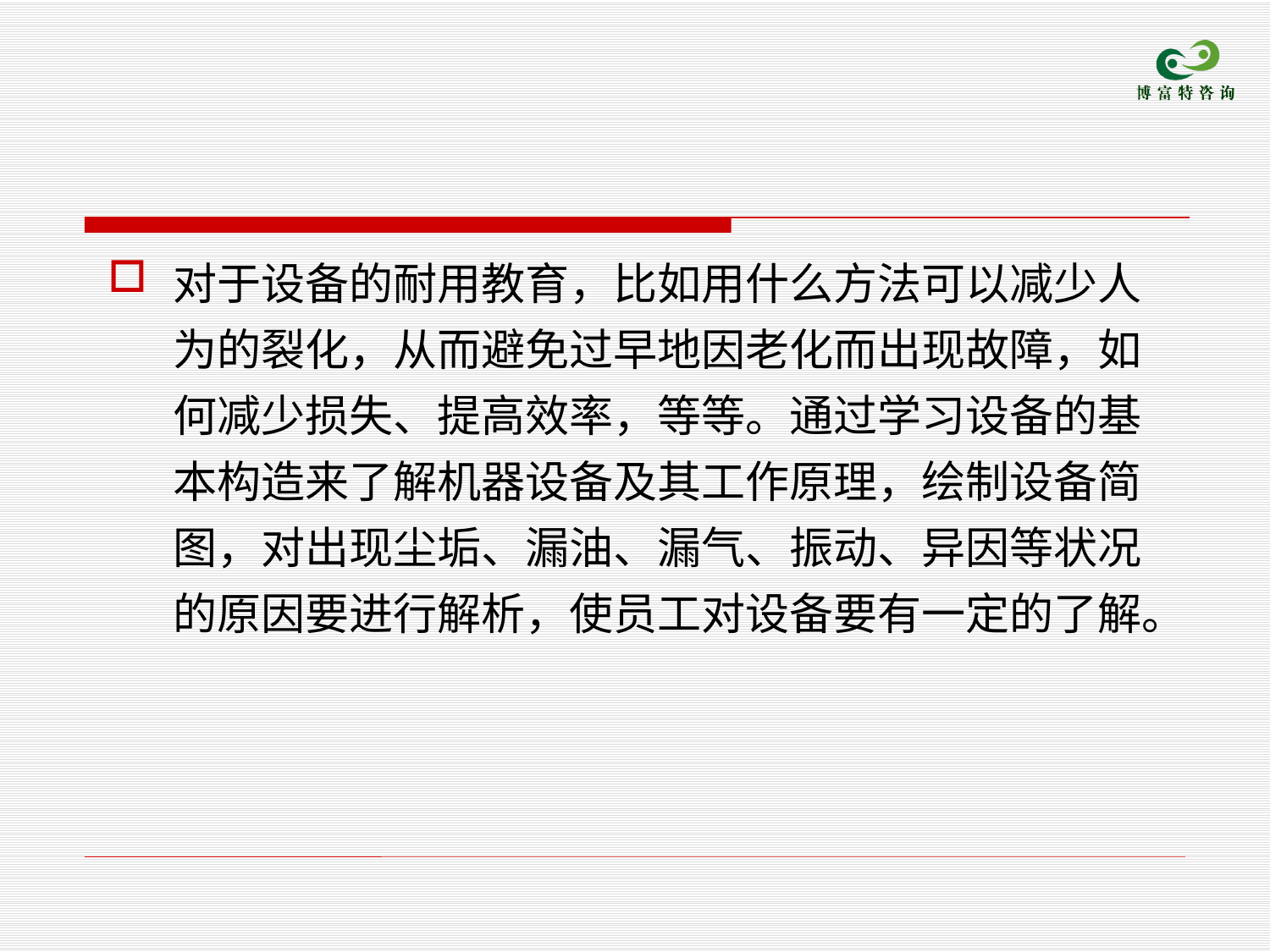

对于设备的耐用教育，比如用什么方法可以减少人为的裂化，从而避免过早地因老化而出现故障，如何减少损失、提高效率，等等。通过学习设备的基本构造来了解机器设备及其工作原理，绘制设备简图，对出现尘垢、漏油、漏气、振动、异因等状况的原因要进行解析，使员工对设备要有一定的了解。
187